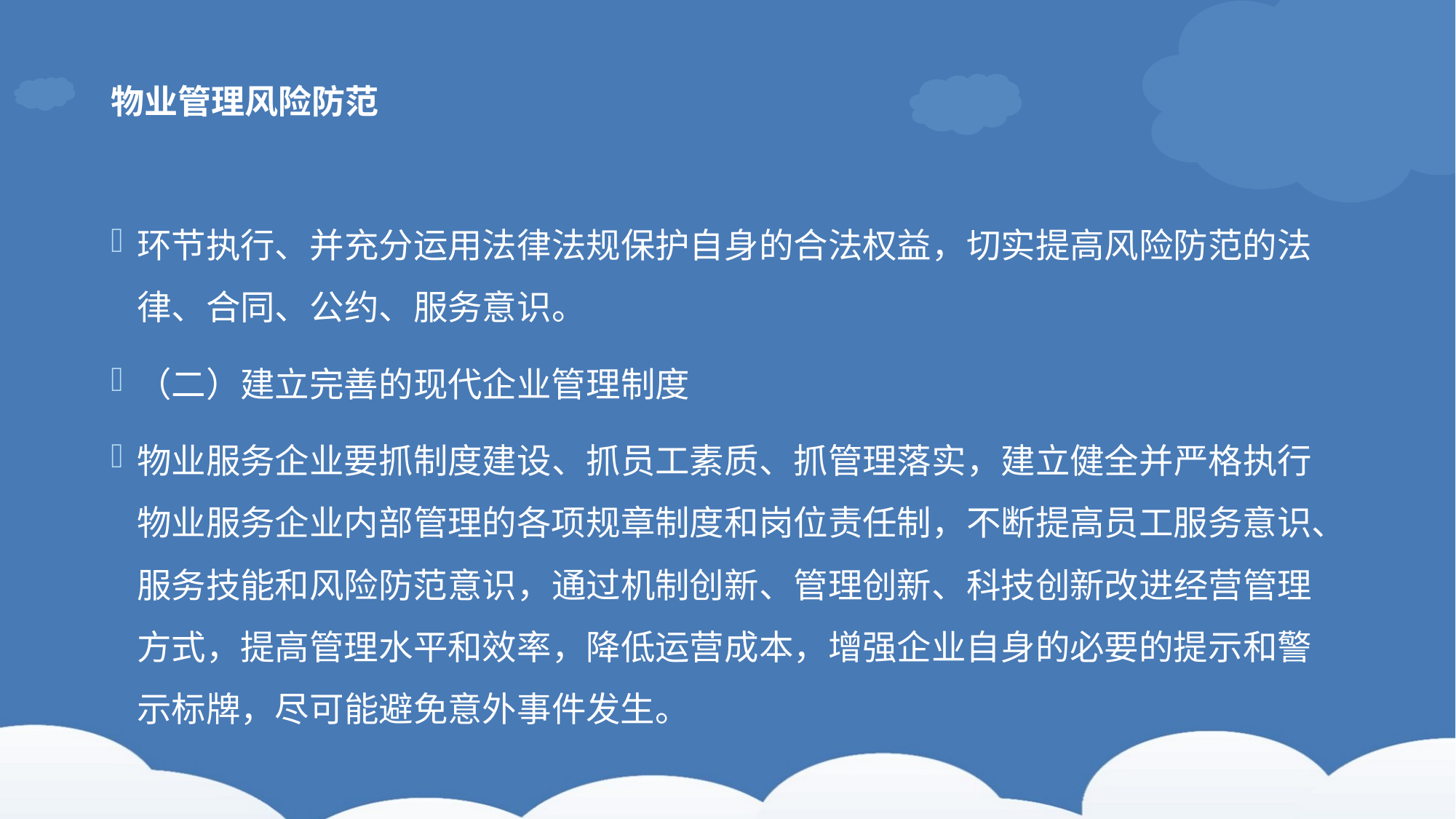

# 物业管理风险防范
环节执行、并充分运用法律法规保护自身的合法权益，切实提高风险防范的法律、合同、公约、服务意识。
（二）建立完善的现代企业管理制度
物业服务企业要抓制度建设、抓员工素质、抓管理落实，建立健全并严格执行物业服务企业内部管理的各项规章制度和岗位责任制，不断提高员工服务意识、服务技能和风险防范意识，通过机制创新、管理创新、科技创新改进经营管理方式，提高管理水平和效率，降低运营成本，增强企业自身的必要的提示和警示标牌，尽可能避免意外事件发生。